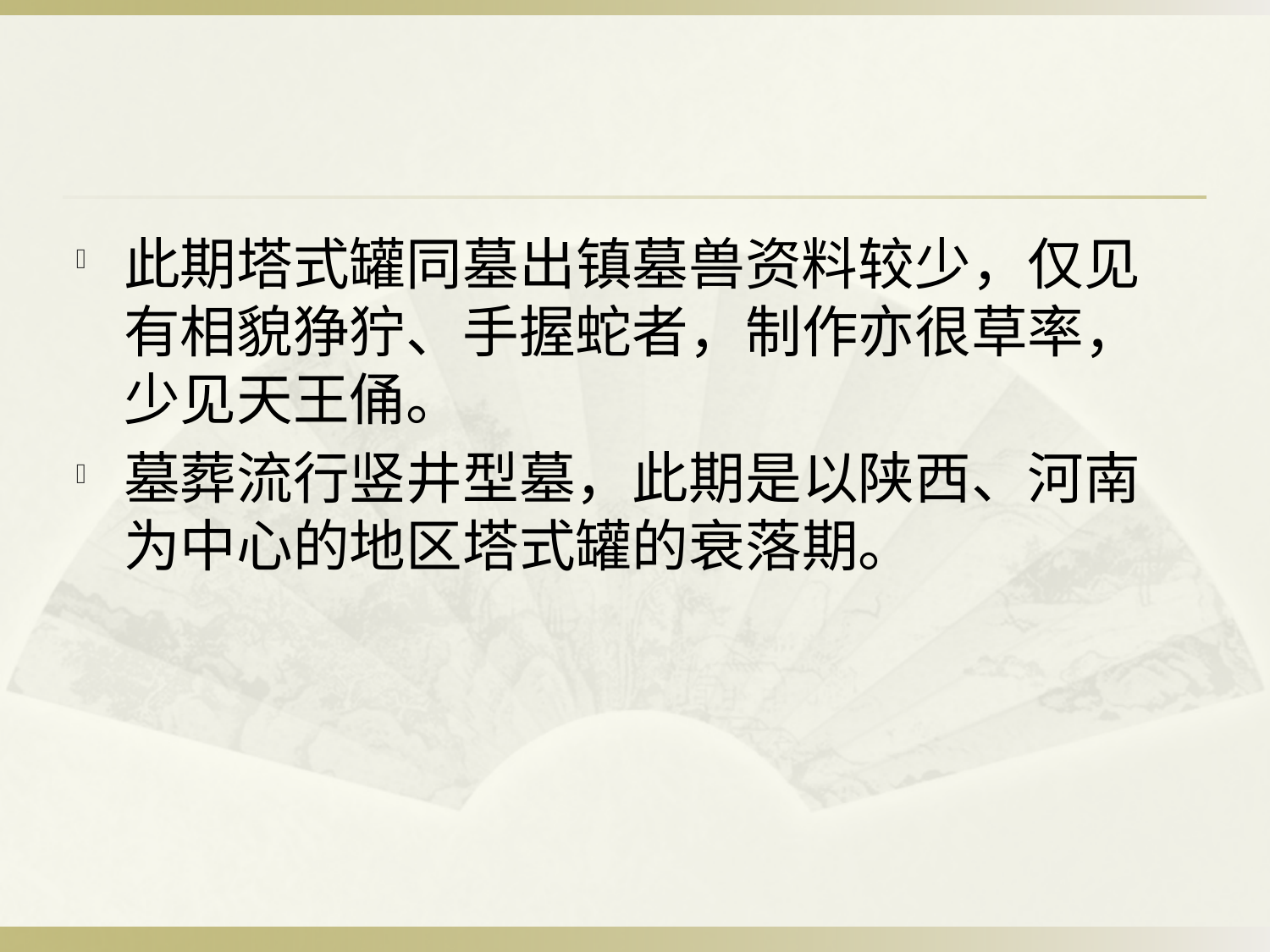

#
此期塔式罐同墓出镇墓兽资料较少，仅见有相貌狰狞、手握蛇者，制作亦很草率，少见天王俑。
墓葬流行竖井型墓，此期是以陕西、河南为中心的地区塔式罐的衰落期。